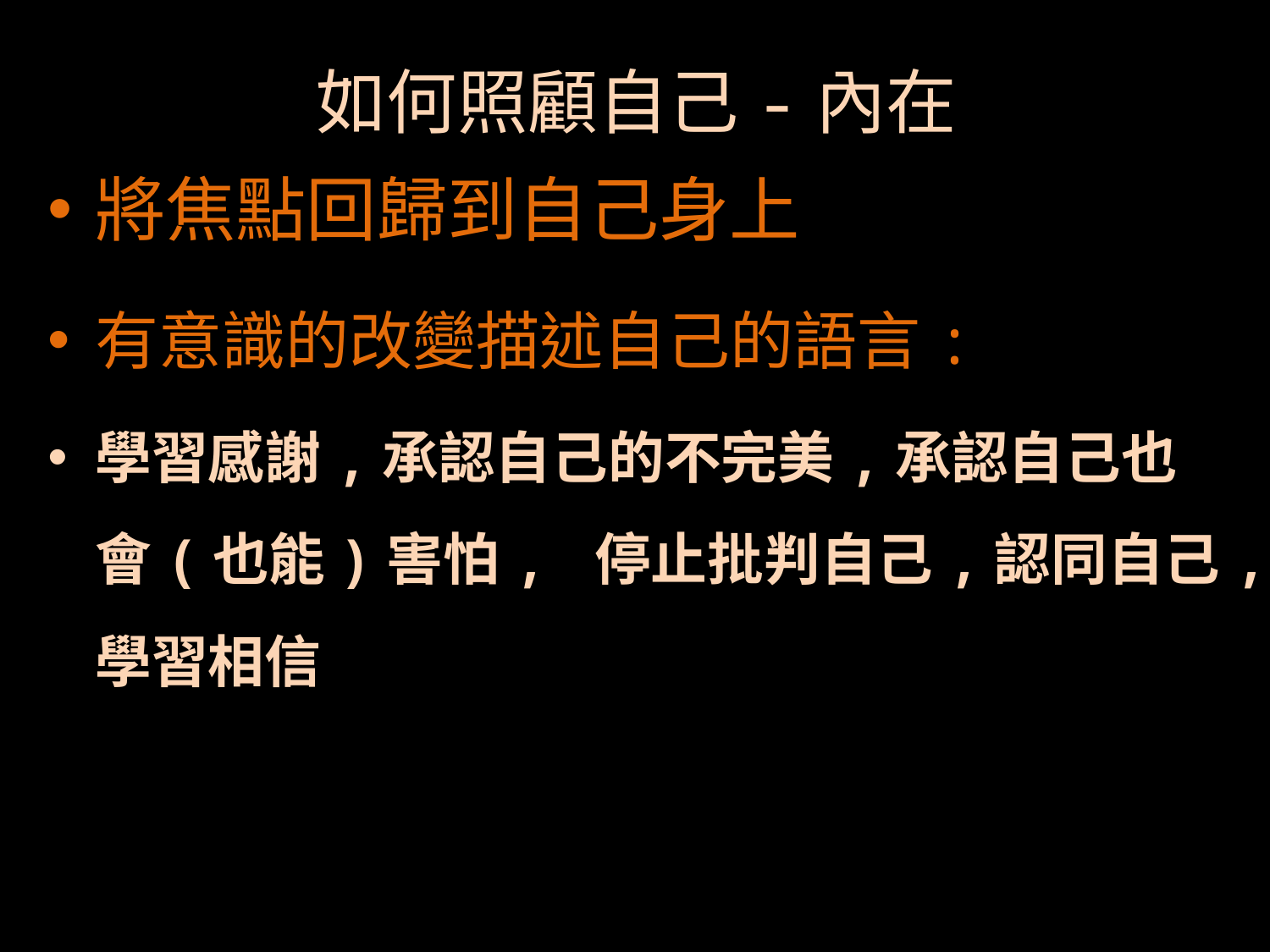

# 如何照顧自己-內在
將焦點回歸到自己身上
有意識的改變描述自己的語言:
學習感謝,承認自己的不完美,承認自己也會(也能)害怕, 停止批判自己,認同自己,學習相信